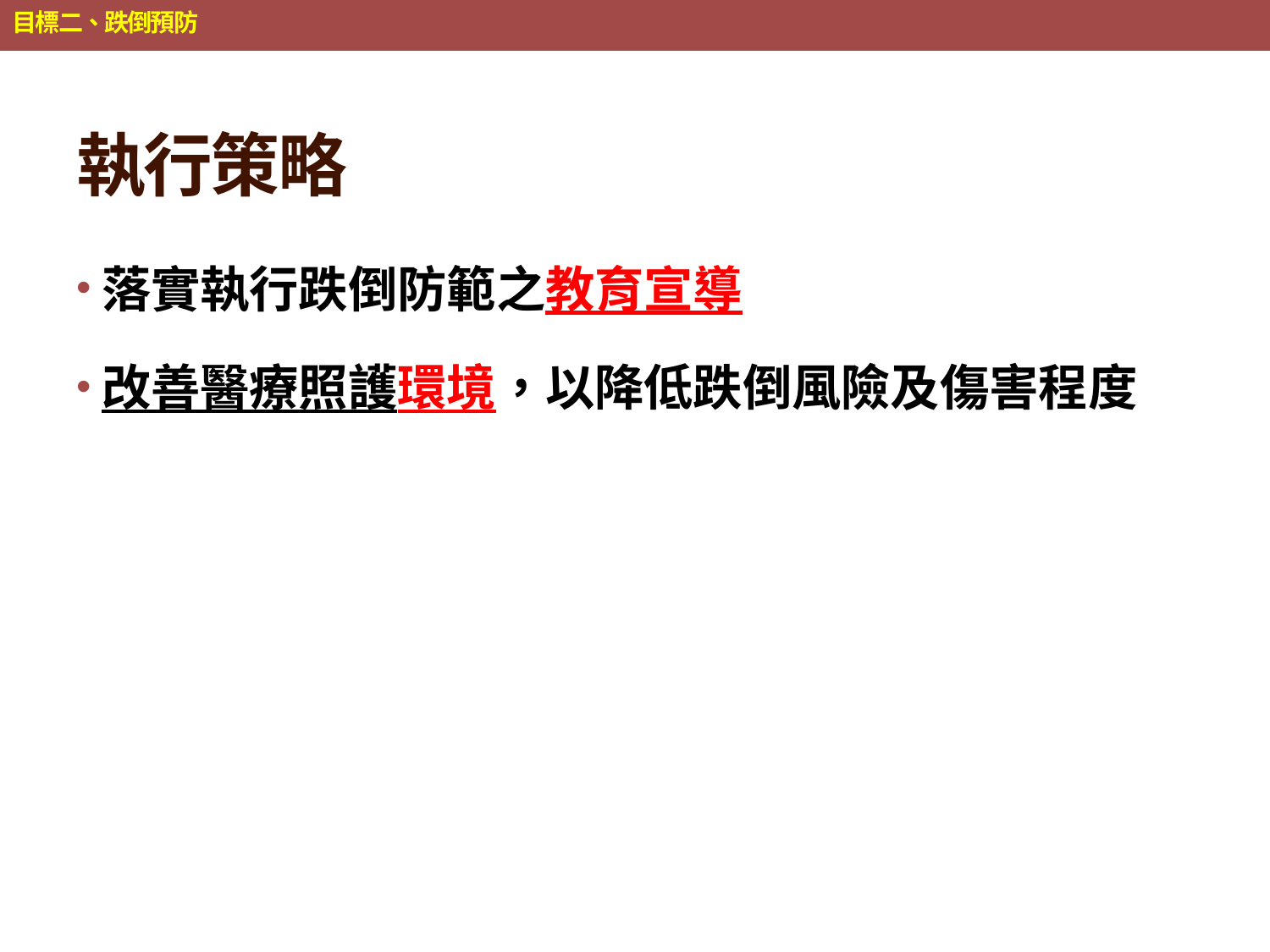

目標二、跌倒預防

# 執行策略
落實執行跌倒防範之教育宣導
改善醫療照護環境，以降低跌倒風險及傷害程度